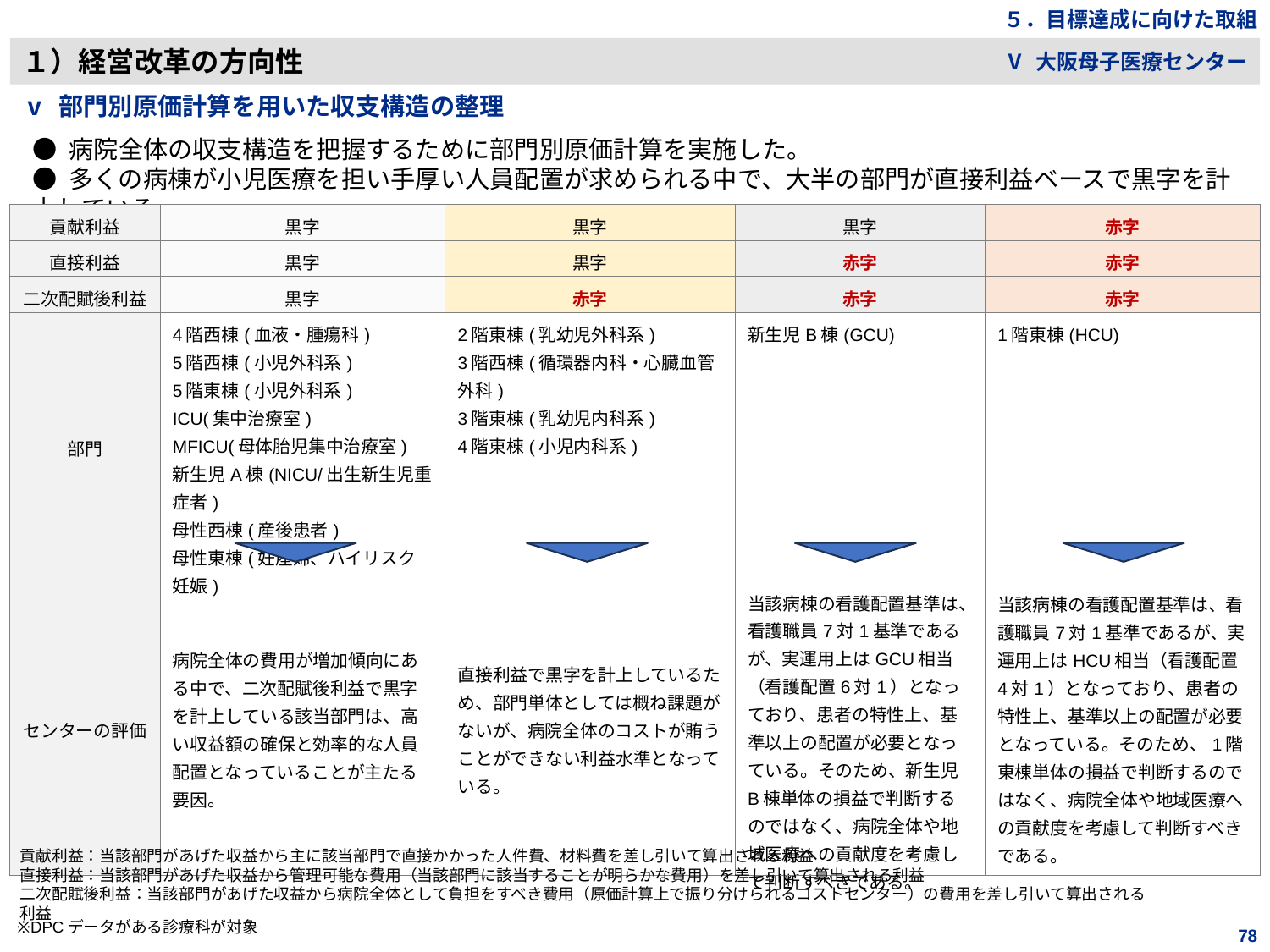

５．目標達成に向けた取組
１）経営改革の方向性
Ⅴ 大阪母子医療センター
ⅴ 部門別原価計算を用いた収支構造の整理
● 病院全体の収支構造を把握するために部門別原価計算を実施した。
● 多くの病棟が小児医療を担い手厚い人員配置が求められる中で、大半の部門が直接利益ベースで黒字を計上している。
| 貢献利益 | 黒字 | 黒字 | 黒字 | 赤字 |
| --- | --- | --- | --- | --- |
| 直接利益 | 黒字 | 黒字 | 赤字 | 赤字 |
| 二次配賦後利益 | 黒字 | 赤字 | 赤字 | 赤字 |
| 部門 | 4階西棟(血液・腫瘍科) 5階西棟(小児外科系) 5階東棟(小児外科系) ICU(集中治療室) MFICU(母体胎児集中治療室) 新生児A棟(NICU/出生新生児重症者) 母性西棟(産後患者) 母性東棟(妊産婦、ハイリスク妊娠) | 2階東棟(乳幼児外科系) 3階西棟(循環器内科・心臓血管外科) 3階東棟(乳幼児内科系) 4階東棟(小児内科系) | 新生児B棟(GCU) | 1階東棟(HCU) |
| センターの評価 | 病院全体の費用が増加傾向にある中で、二次配賦後利益で黒字を計上している該当部門は、高い収益額の確保と効率的な人員配置となっていることが主たる要因。 | 直接利益で黒字を計上しているため、部門単体としては概ね課題がないが、病院全体のコストが賄うことができない利益水準となっている。 | 当該病棟の看護配置基準は、看護職員7対1基準であるが、実運用上はGCU相当（看護配置6対1）となっており、患者の特性上、基準以上の配置が必要となっている。そのため、新生児B棟単体の損益で判断するのではなく、病院全体や地域医療への貢献度を考慮して判断すべきである。 | 当該病棟の看護配置基準は、看護職員7対1基準であるが、実運用上はHCU相当（看護配置4対1）となっており、患者の特性上、基準以上の配置が必要となっている。そのため、1階東棟単体の損益で判断するのではなく、病院全体や地域医療への貢献度を考慮して判断すべきである。 |

貢献利益：当該部門があげた収益から主に該当部門で直接かかった人件費、材料費を差し引いて算出される利益
直接利益：当該部門があげた収益から管理可能な費用（当該部門に該当することが明らかな費用）を差し引いて算出される利益
二次配賦後利益：当該部門があげた収益から病院全体として負担をすべき費用（原価計算上で振り分けられるコストセンター）の費用を差し引いて算出される利益
※DPCデータがある診療科が対象
78